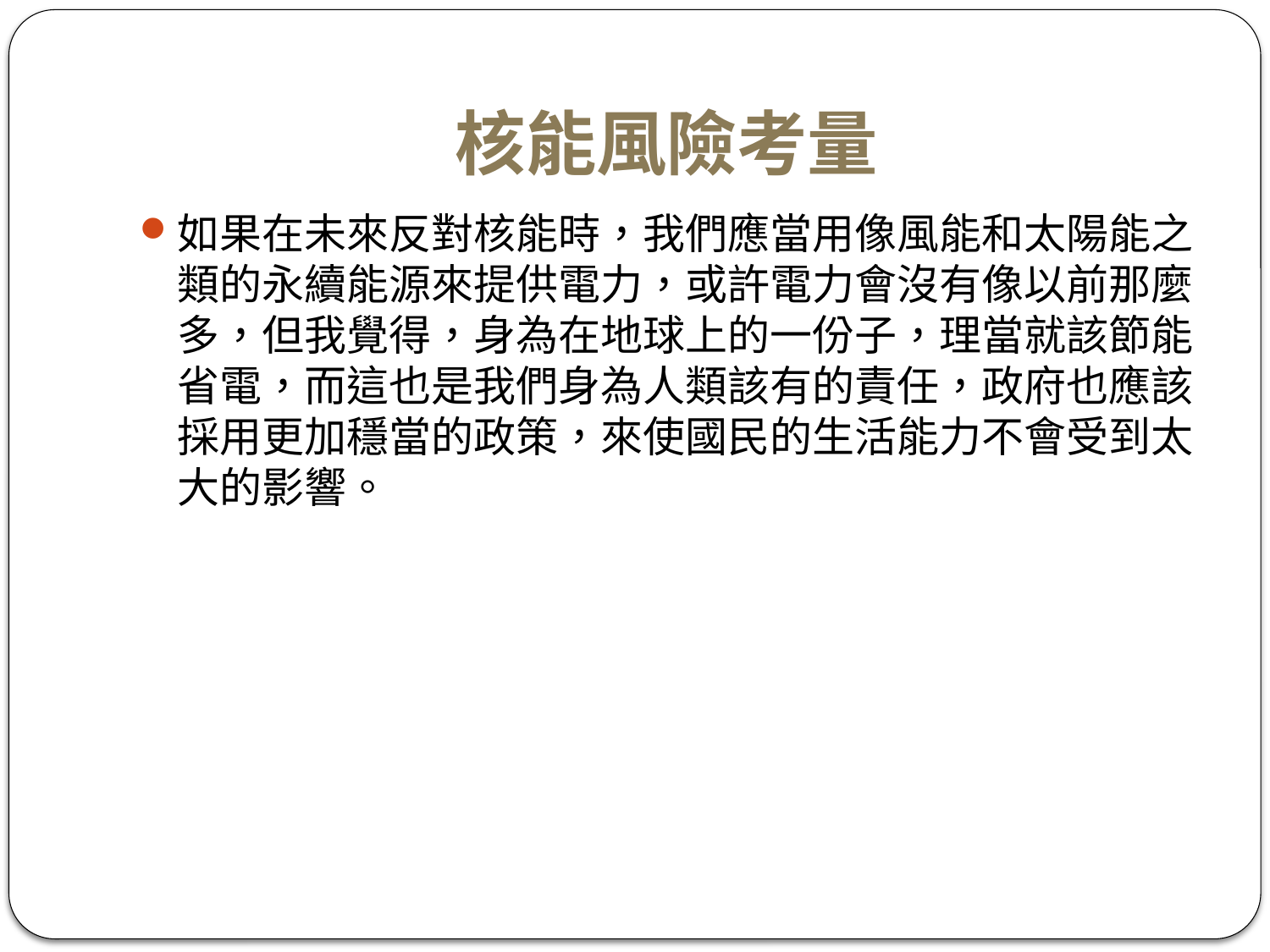

# 核能風險考量
如果在未來反對核能時，我們應當用像風能和太陽能之類的永續能源來提供電力，或許電力會沒有像以前那麼多，但我覺得，身為在地球上的一份子，理當就該節能省電，而這也是我們身為人類該有的責任，政府也應該採用更加穩當的政策，來使國民的生活能力不會受到太大的影響。